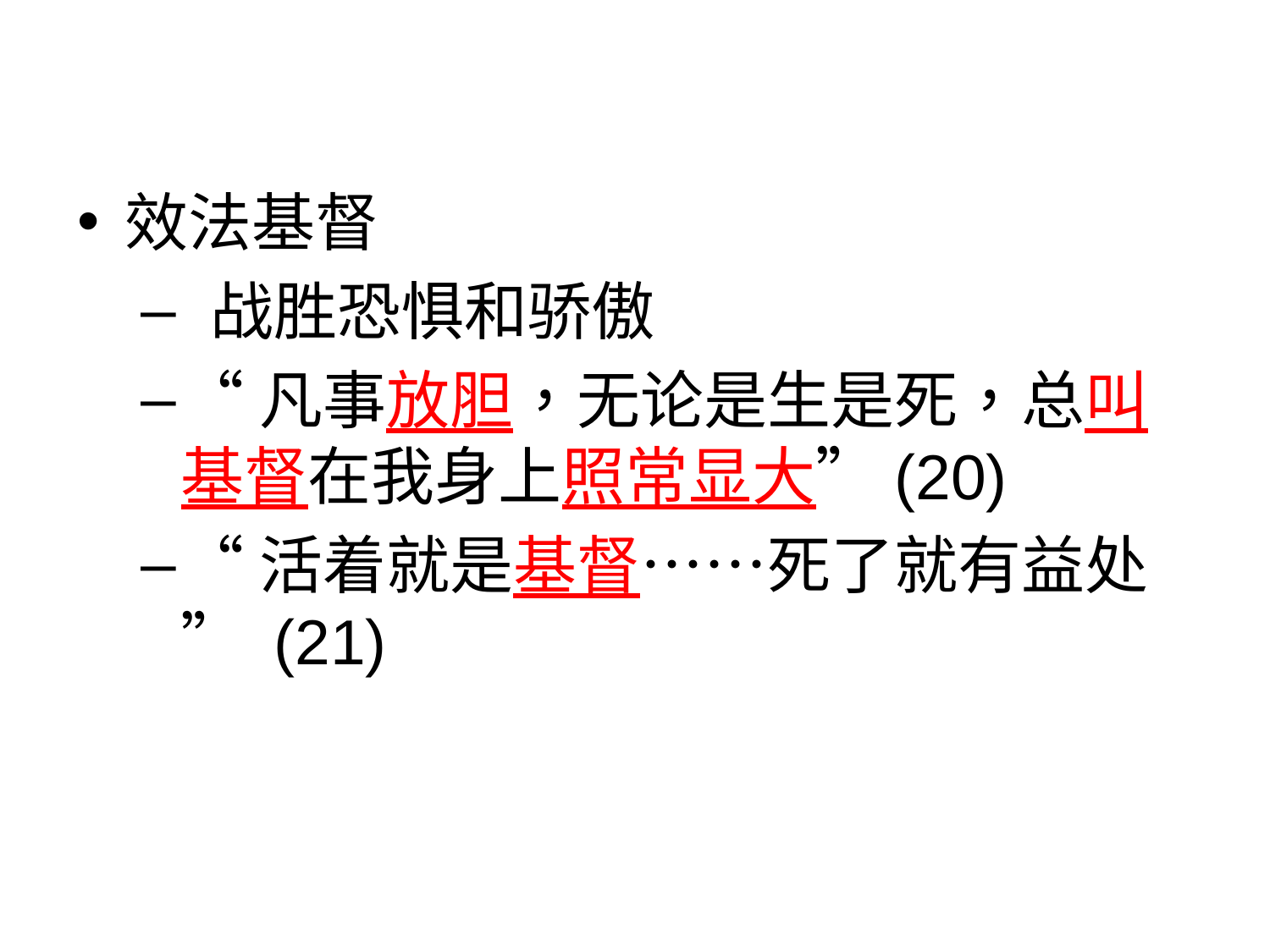

效法基督
 战胜恐惧和骄傲
“凡事放胆，无论是生是死，总叫基督在我身上照常显大”(20)
“活着就是基督……死了就有益处” (21)